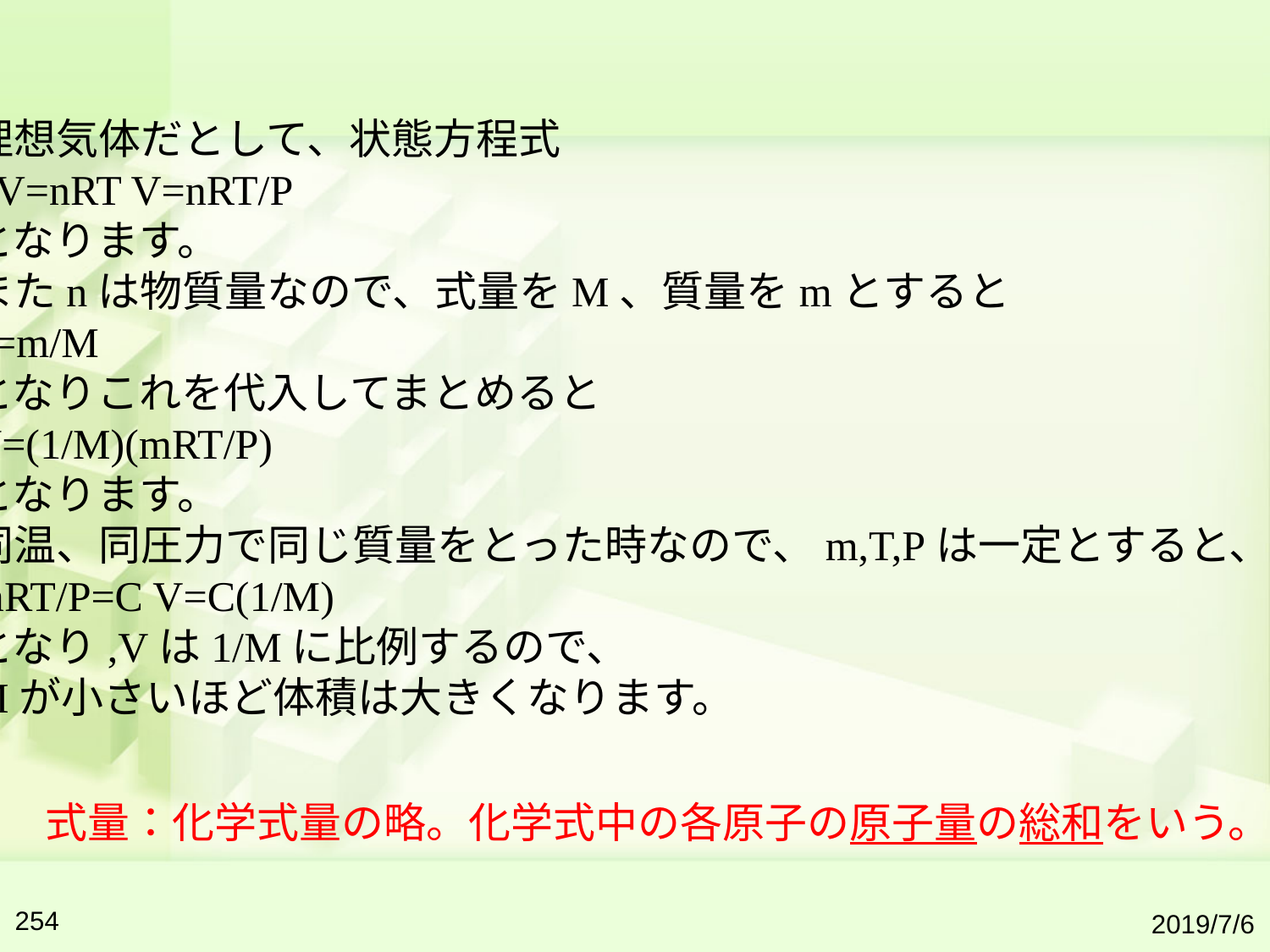

理想気体だとして、状態方程式
PV=nRT V=nRT/P
となります。
またnは物質量なので、式量をM、質量をmとすると
n=m/M
となりこれを代入してまとめると
V=(1/M)(mRT/P)
となります。
同温、同圧力で同じ質量をとった時なので、m,T,Pは一定とすると、
mRT/P=C V=C(1/M)
となり,Vは1/Mに比例するので、
Mが小さいほど体積は大きくなります。
式量：化学式量の略。化学式中の各原子の原子量の総和をいう。
254
2019/7/6